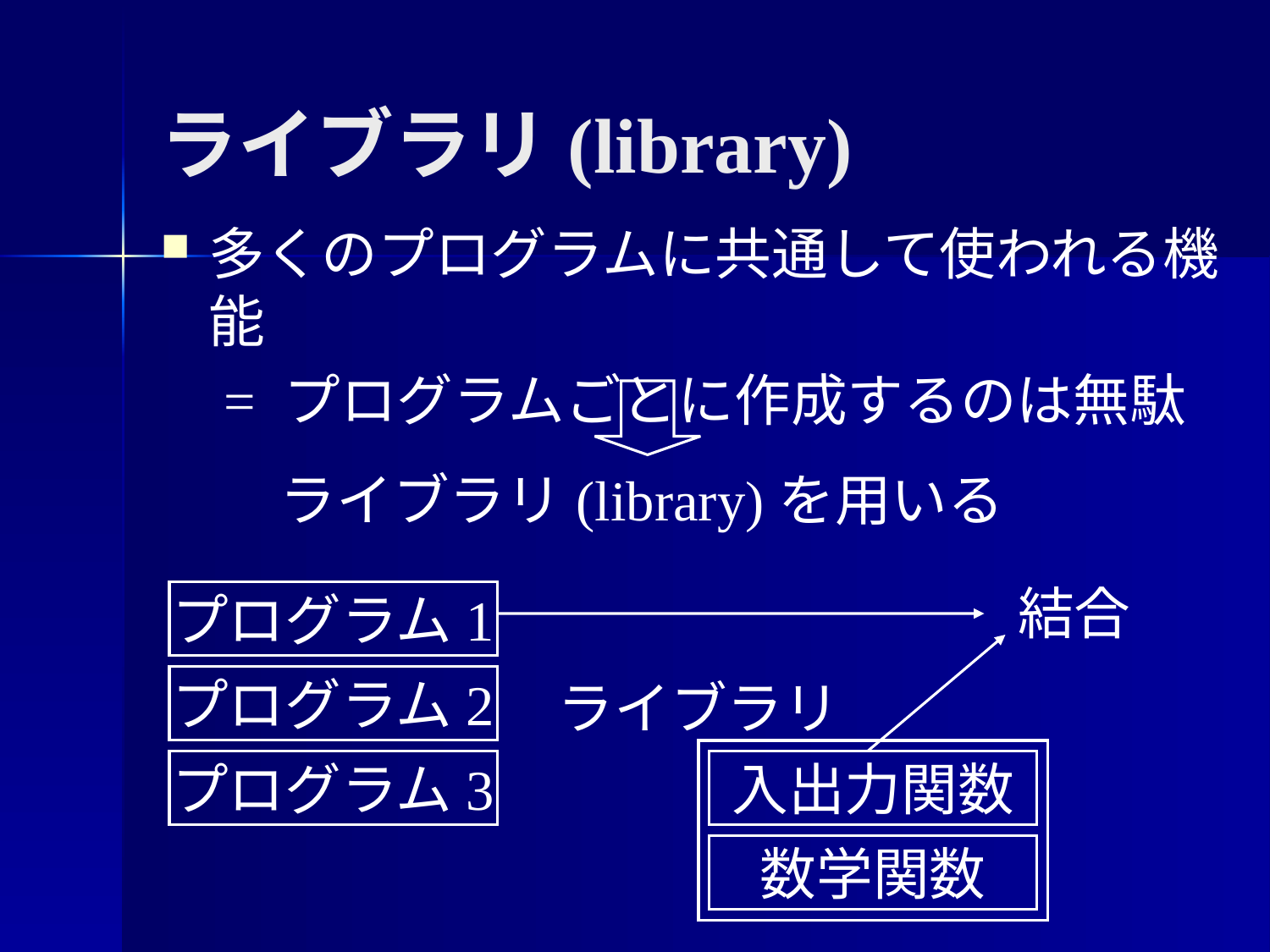

# ライブラリ(library)
多くのプログラムに共通して使われる機能
= プログラムごとに作成するのは無駄

ライブラリ(library)を用いる
結合

プログラム1
プログラム2
プログラム3
ライブラリ

入出力関数
数学関数